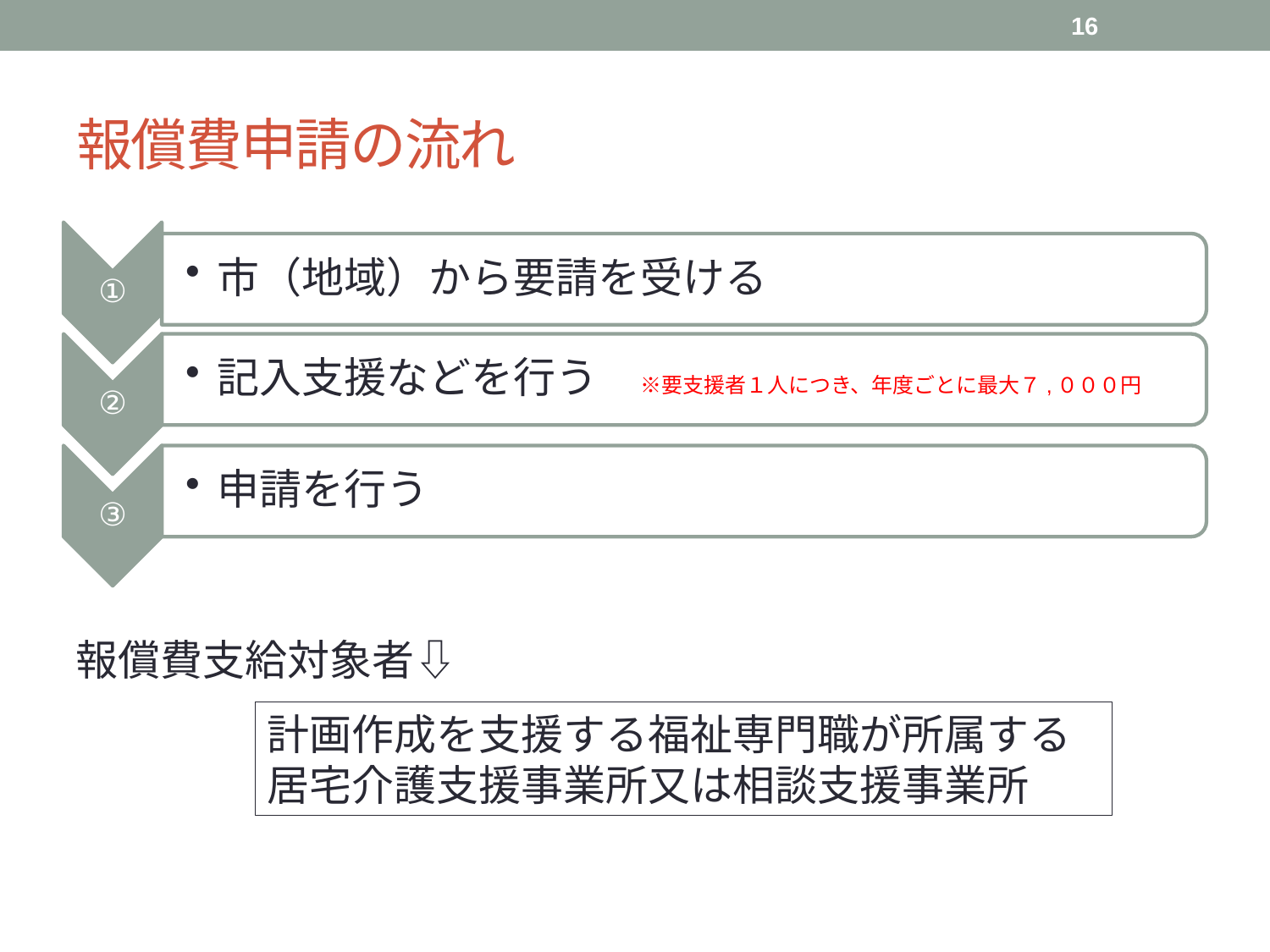

16
# 報償費申請の流れ
①
市（地域）から要請を受ける
②
記入支援などを行う　※要支援者１人につき、年度ごとに最大７,０００円
③
申請を行う

報償費支給対象者⇩
計画作成を支援する福祉専門職が所属する居宅介護支援事業所又は相談支援事業所